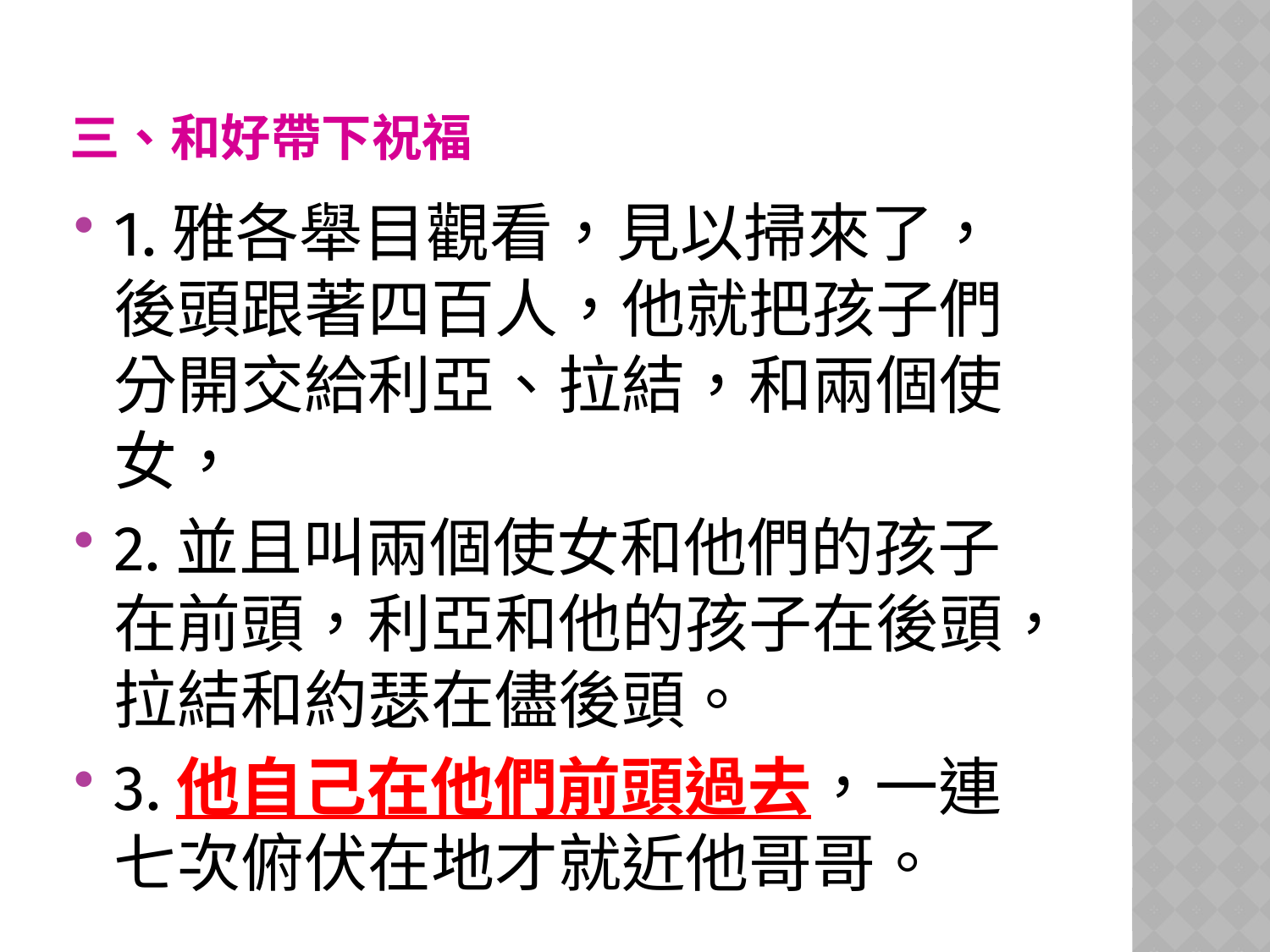

# 三、和好帶下祝福
1.雅各舉目觀看，見以掃來了，後頭跟著四百人，他就把孩子們分開交給利亞、拉結，和兩個使女，
2.並且叫兩個使女和他們的孩子在前頭，利亞和他的孩子在後頭，拉結和約瑟在儘後頭。
3.他自己在他們前頭過去，一連七次俯伏在地才就近他哥哥。